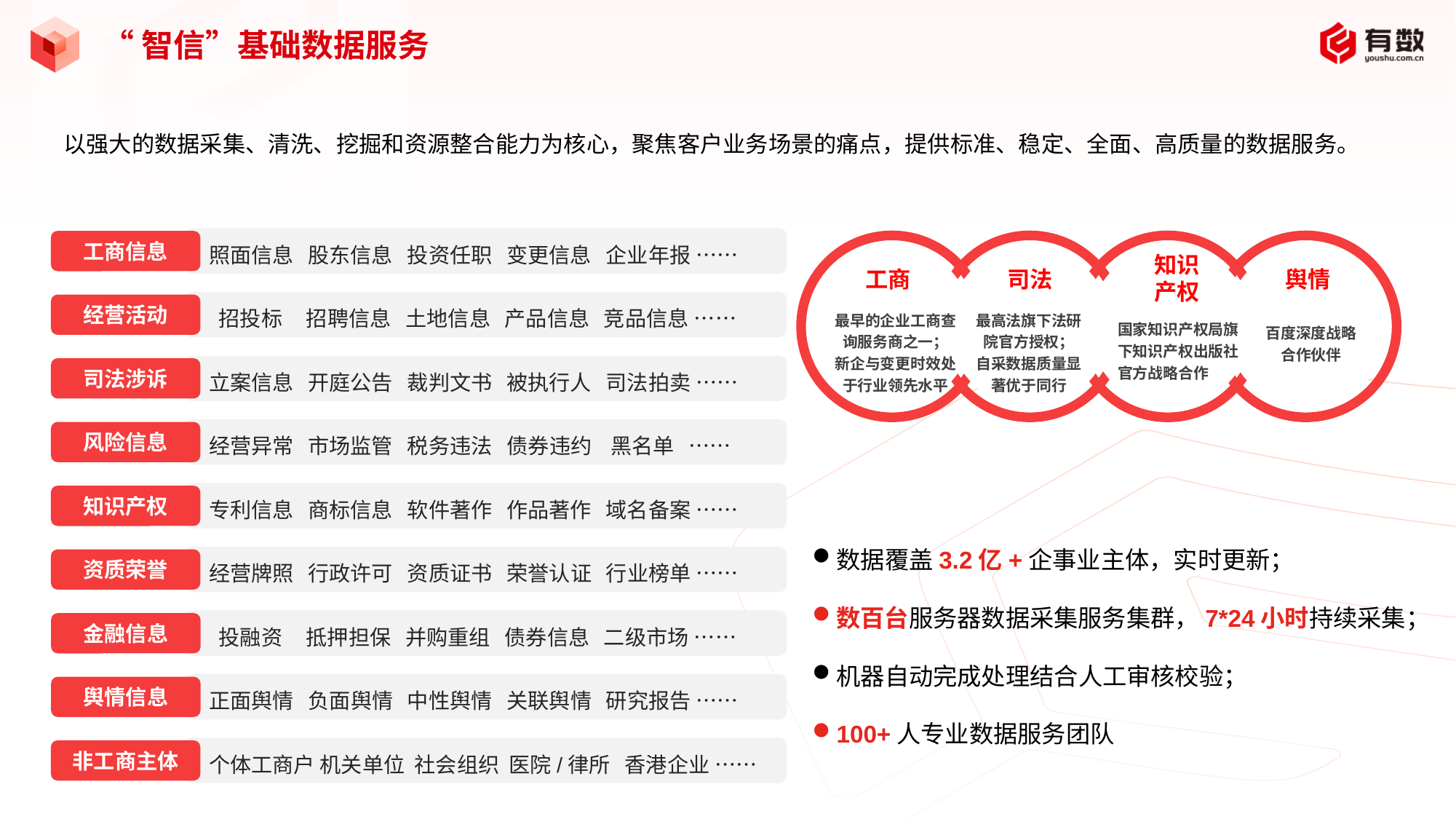

# “智信”基础数据服务
以强大的数据采集、清洗、挖掘和资源整合能力为核心，聚焦客户业务场景的痛点，提供标准、稳定、全面、高质量的数据服务。
照面信息   股东信息   投资任职   变更信息   企业年报 ……
个体工商户 机关单位  社会组织  医院/律所   香港企业 ……
非工商主体

工商信息

知识产权
司法
舆情
最高法旗下法研院官方授权；
自采数据质量显著优于同行
国家知识产权局旗下知识产权出版社官方战略合作

百度深度战略合作伙伴

工商
最早的企业工商查询服务商之一；
新企与变更时效处于行业领先水平
 招投标     招聘信息   土地信息   产品信息   竞品信息 ……
经营活动
立案信息   开庭公告   裁判文书   被执行人   司法拍卖 ……
司法涉诉
经营异常   市场监管   税务违法   债券违约    黑名单   ……
风险信息
专利信息   商标信息   软件著作   作品著作   域名备案 ……
知识产权
数据覆盖3.2亿+企事业主体，实时更新；
数百台服务器数据采集服务集群，7*24小时持续采集；
机器自动完成处理结合人工审核校验；
100+人专业数据服务团队
经营牌照   行政许可   资质证书   荣誉认证   行业榜单 ……
资质荣誉
 投融资     抵押担保   并购重组   债券信息   二级市场 ……
金融信息
正面舆情   负面舆情   中性舆情   关联舆情   研究报告 ……
舆情信息
7